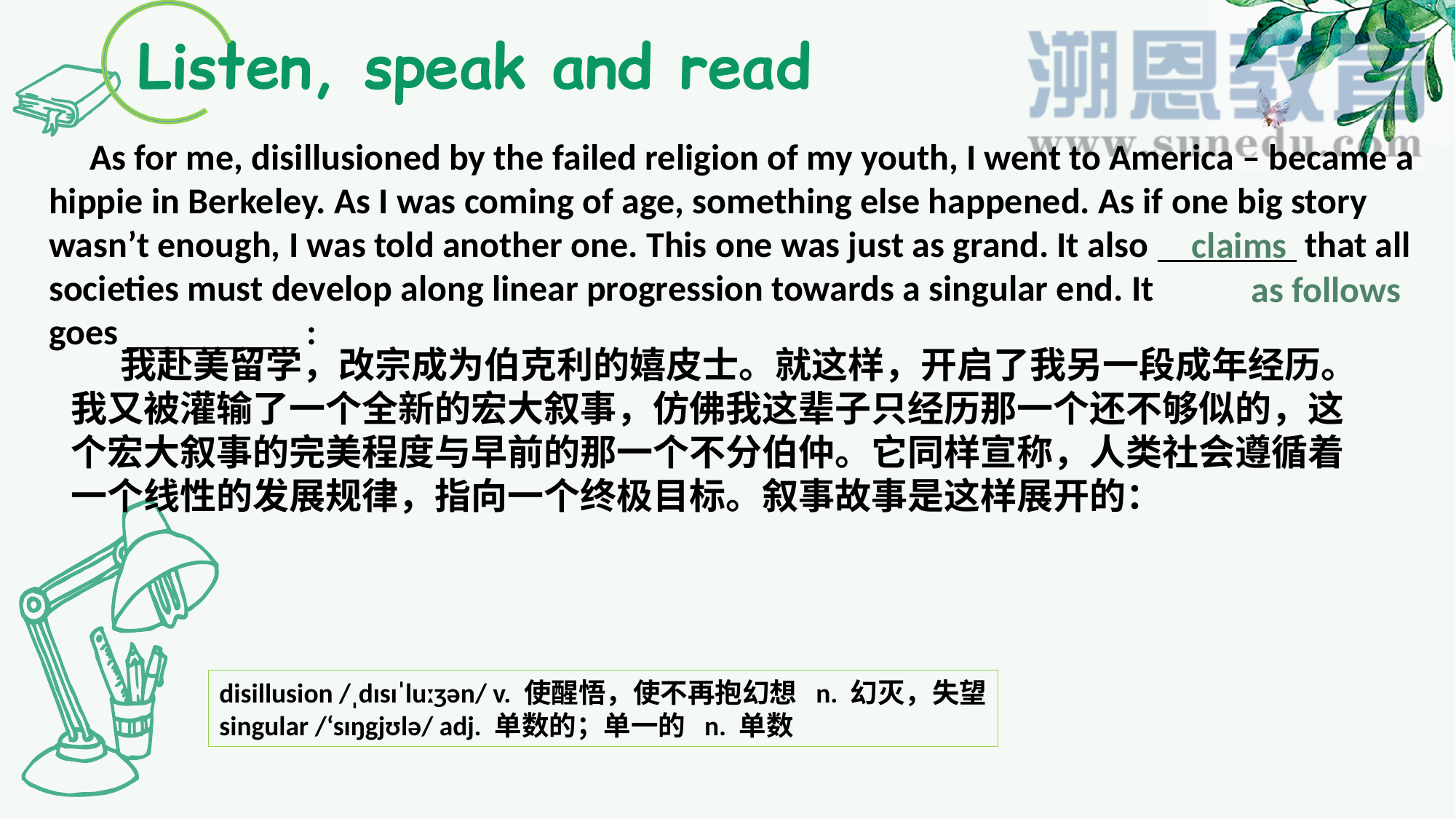

Listen, speak and read

     As for me, disillusioned by the failed religion of my youth, I went to America – became a hippie in Berkeley. As I was coming of age, something else happened. As if one big story wasn’t enough, I was told another one. This one was just as grand. It also                   that all societies must develop along linear progression towards a singular end. It goes                       :
claims
as follows
     我赴美留学，改宗成为伯克利的嬉皮士。就这样，开启了我另一段成年经历。我又被灌输了一个全新的宏大叙事，仿佛我这辈子只经历那一个还不够似的，这个宏大叙事的完美程度与早前的那一个不分伯仲。它同样宣称，人类社会遵循着一个线性的发展规律，指向一个终极目标。叙事故事是这样展开的：

disillusion /ˌdɪsɪˈluːʒən/ v. 使醒悟，使不再抱幻想  n. 幻灭，失望
singular /‘sɪŋgjʊlə/ adj. 单数的；单一的  n. 单数